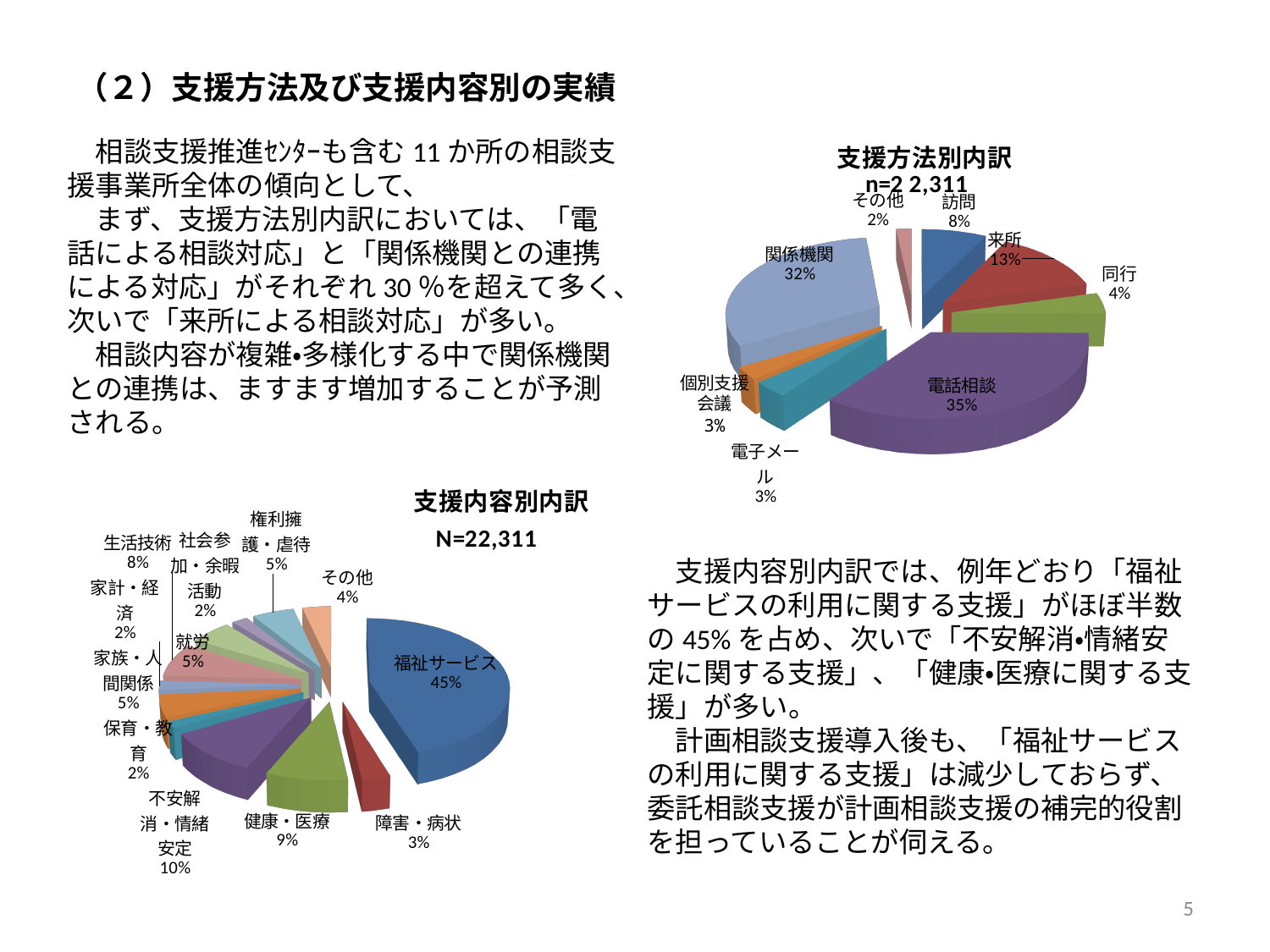

# （２）支援方法及び支援内容別の実績

[unsupported chart]

　相談支援推進ｾﾝﾀｰも含む11か所の相談支援事業所全体の傾向として、
　まず、支援方法別内訳においては、「電話による相談対応」と「関係機関との連携による対応」がそれぞれ30％を超えて多く、次いで「来所による相談対応」が多い。
　相談内容が複雑・多様化する中で関係機関との連携は、ますます増加することが予測される。

[unsupported chart]

　支援内容別内訳では、例年どおり「福祉サービスの利用に関する支援」がほぼ半数の45%を占め、次いで「不安解消・情緒安定に関する支援」、「健康・医療に関する支援」が多い。
　計画相談支援導入後も、「福祉サービスの利用に関する支援」は減少しておらず、委託相談支援が計画相談支援の補完的役割を担っていることが伺える。
5